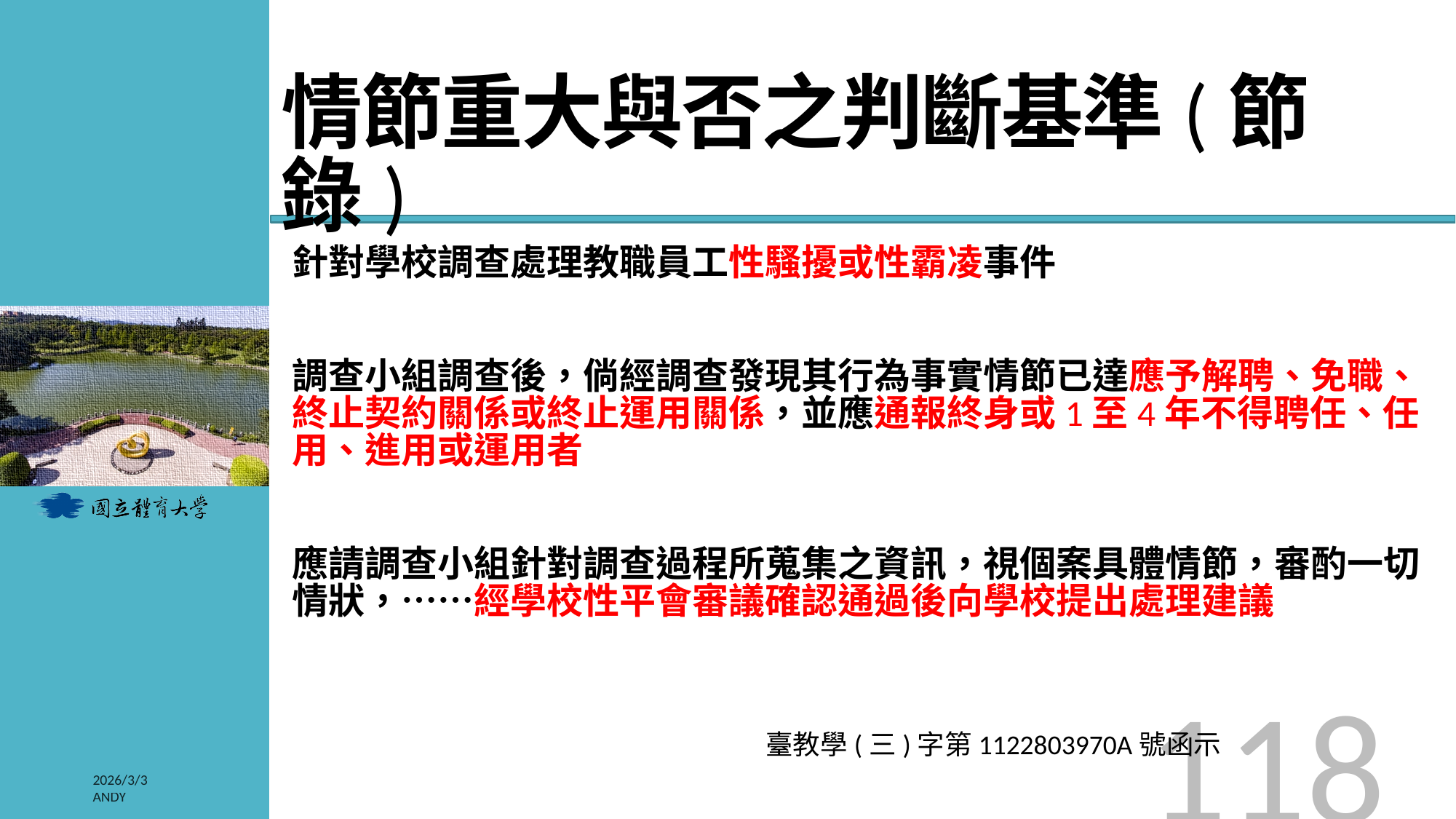

# 情節重大與否之判斷基準(節錄)
針對學校調查處理教職員工性騷擾或性霸凌事件

調查小組調查後，倘經調查發現其行為事實情節已達應予解聘、免職、終止契約關係或終止運用關係，並應通報終身或1至4年不得聘任、任用、進用或運用者

應請調查小組針對調查過程所蒐集之資訊，視個案具體情節，審酌一切情狀，……經學校性平會審議確認通過後向學校提出處理建議
118
臺教學(三)字第1122803970A號函示
2026/3/3
Andy